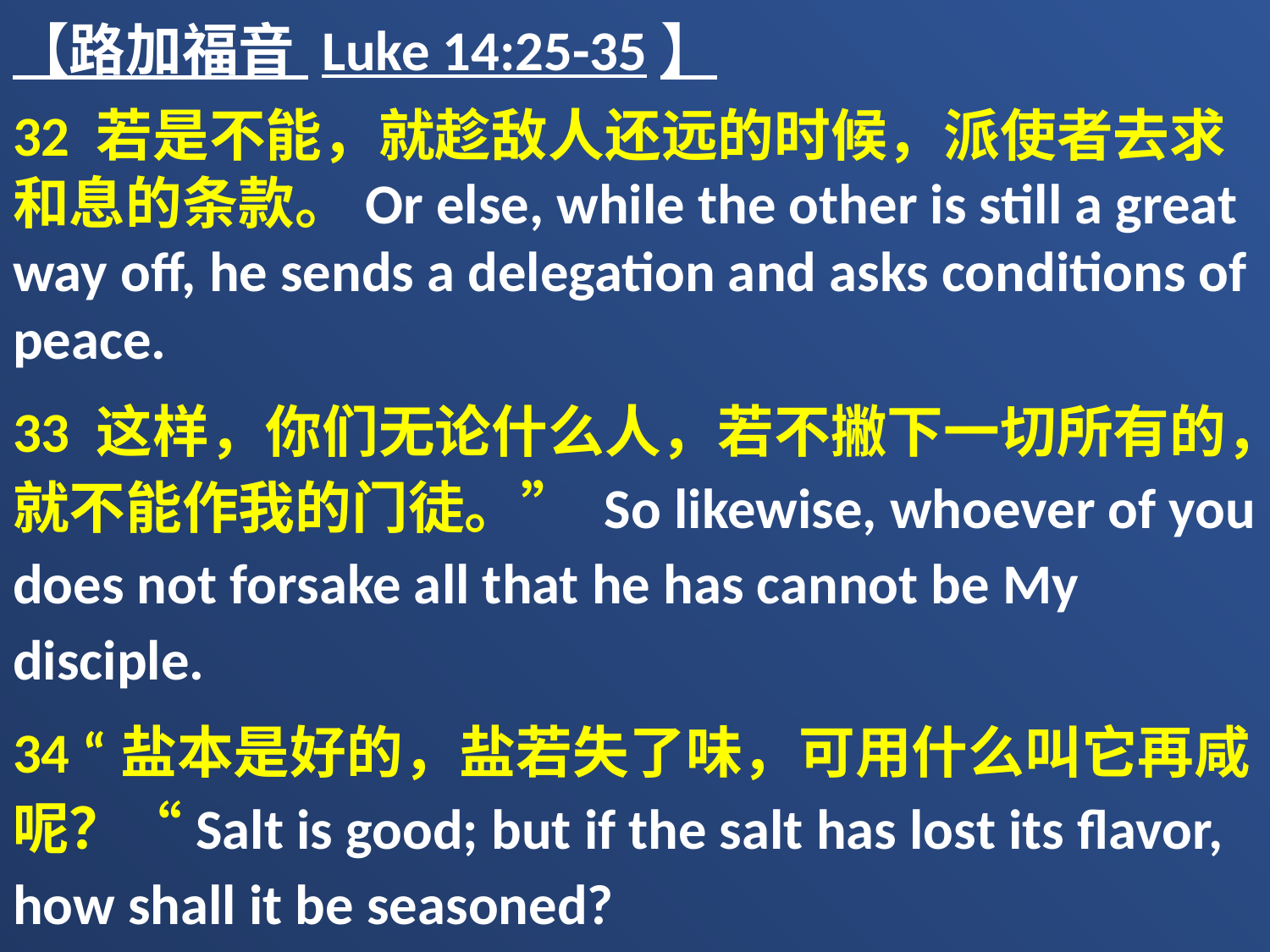

【路加福音 Luke 14:25-35】
32 若是不能，就趁敌人还远的时候，派使者去求和息的条款。Or else, while the other is still a great way off, he sends a delegation and asks conditions of peace.
33 这样，你们无论什么人，若不撇下一切所有的，就不能作我的门徒。” So likewise, whoever of you does not forsake all that he has cannot be My disciple.
34 “盐本是好的，盐若失了味，可用什么叫它再咸呢？“Salt is good; but if the salt has lost its flavor, how shall it be seasoned?